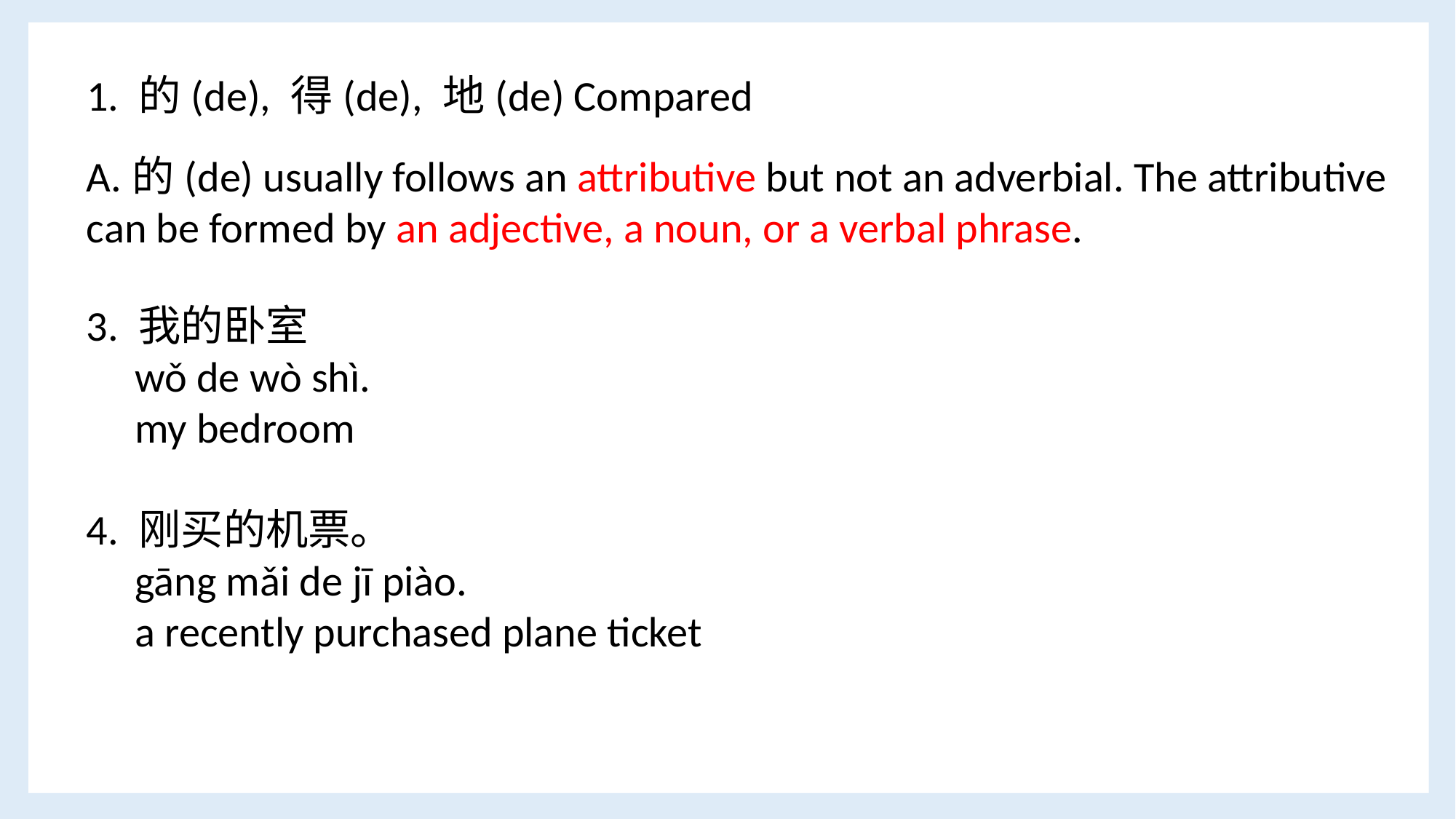

1. 的(de), 得(de), 地(de) Compared
A.的(de) usually follows an attributive but not an adverbial. The attributive can be formed by an adjective, a noun, or a verbal phrase.
3. 我的卧室
     wǒ de wò shì.
     my bedroom

4. 刚买的机票。
     gāng mǎi de jī piào.
     a recently purchased plane ticket